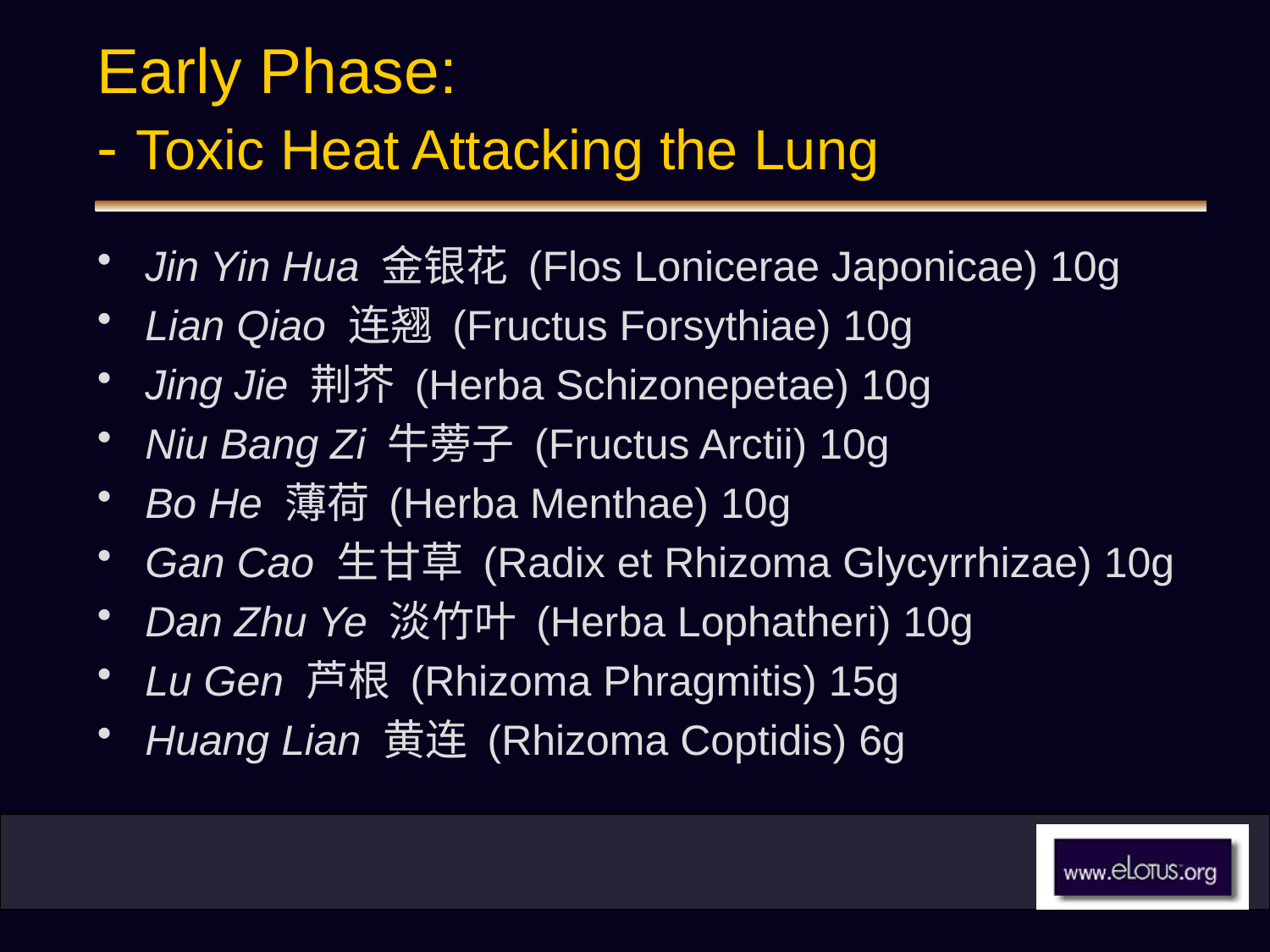

# Early Phase: - Toxic Heat Attacking the Lung
Jin Yin Hua 金银花 (Flos Lonicerae Japonicae) 10g
Lian Qiao 连翘 (Fructus Forsythiae) 10g
Jing Jie 荆芥 (Herba Schizonepetae) 10g
Niu Bang Zi 牛蒡子 (Fructus Arctii) 10g
Bo He 薄荷 (Herba Menthae) 10g
Gan Cao 生甘草 (Radix et Rhizoma Glycyrrhizae) 10g
Dan Zhu Ye 淡竹叶 (Herba Lophatheri) 10g
Lu Gen 芦根 (Rhizoma Phragmitis) 15g
Huang Lian 黄连 (Rhizoma Coptidis) 6g